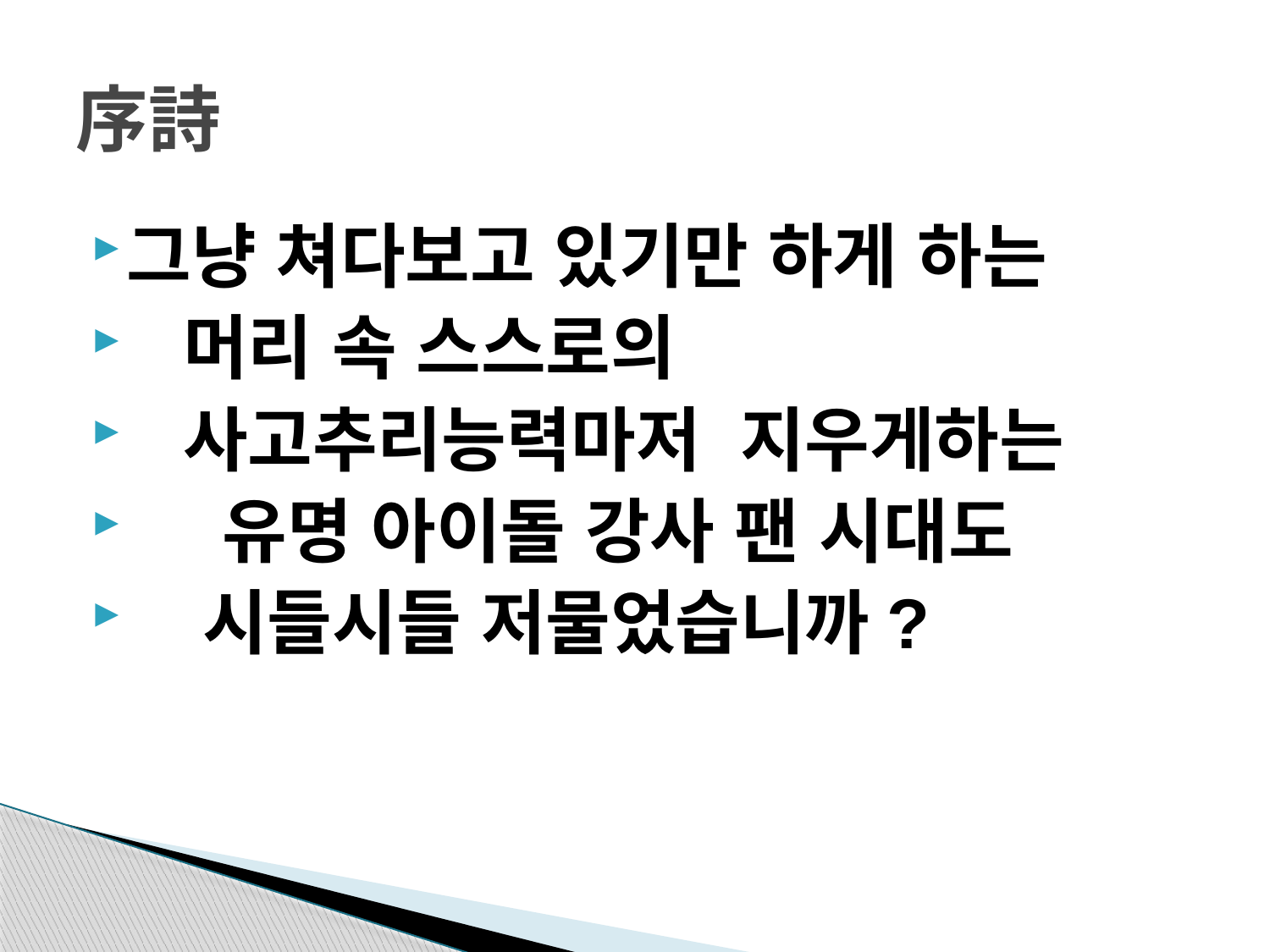

# 序詩
그냥 쳐다보고 있기만 하게 하는
  머리 속 스스로의
  사고추리능력마저  지우게하는
    유명 아이돌 강사 팬 시대도
   시들시들 저물었습니까?